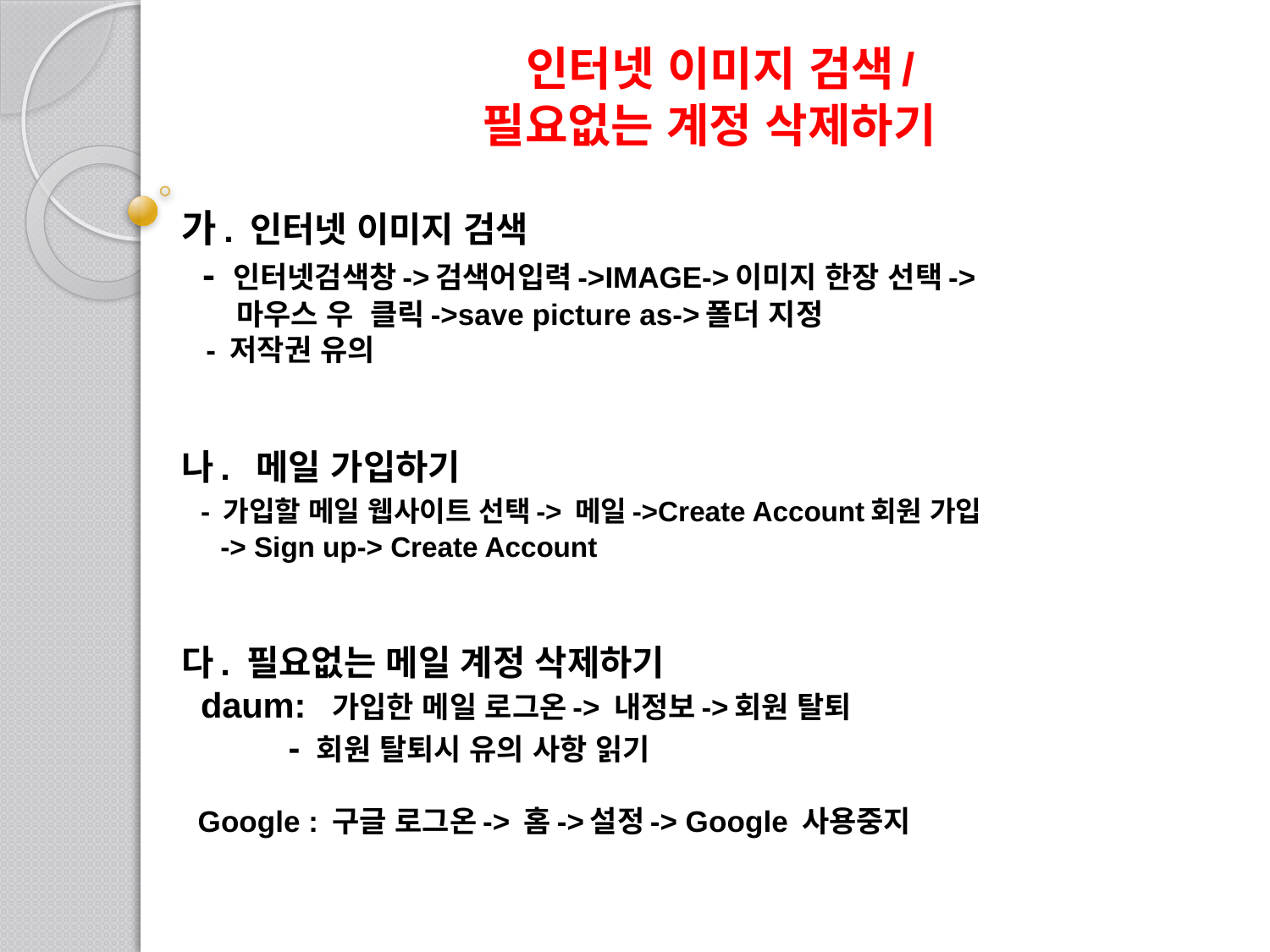

인터넷 이미지 검색/
필요없는 계정 삭제하기
가. 인터넷 이미지 검색
  - 인터넷검색창->검색어입력->IMAGE->이미지 한장 선택->
      마우스 우  클릭->save picture as->폴더 지정
   - 저작권 유의

나.  메일 가입하기
  - 가입할 메일 웹사이트 선택-> 메일->Create Account회원 가입
     -> Sign up-> Create Account

다. 필요없는 메일 계정 삭제하기
  daum:  가입한 메일 로그온-> 내정보->회원 탈퇴
           - 회원 탈퇴시 유의 사항 읽기

  Google : 구글 로그온-> 홈->설정-> Google 사용중지